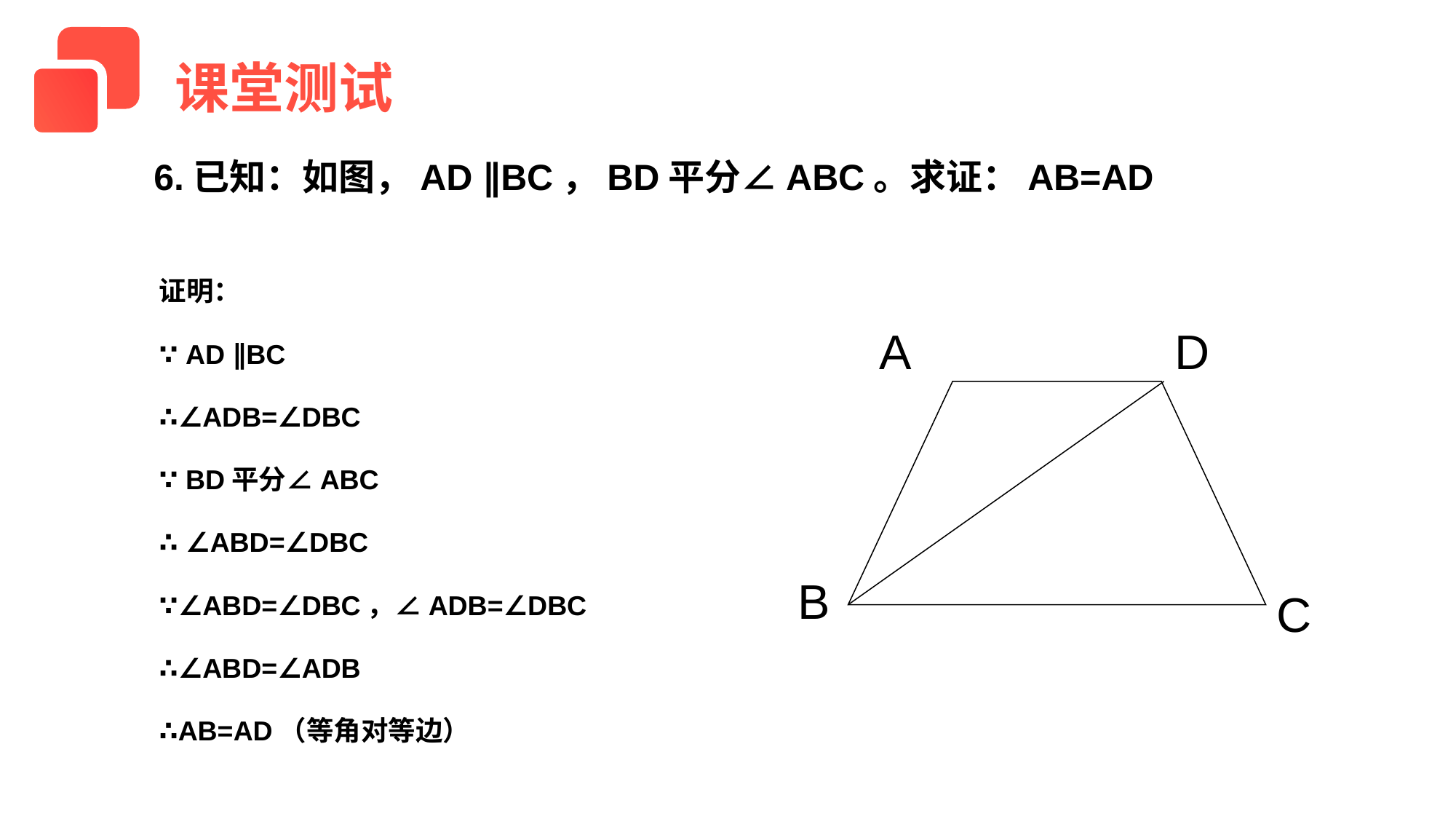

课堂测试
6.已知：如图，AD ∥BC，BD平分∠ABC。求证：AB=AD

证明：
∵ AD ∥BC
∴∠ADB=∠DBC
∵ BD平分∠ABC
∴ ∠ABD=∠DBC
∵∠ABD=∠DBC，∠ADB=∠DBC
∴∠ABD=∠ADB
∴AB=AD（等角对等边）
A
D

B
C